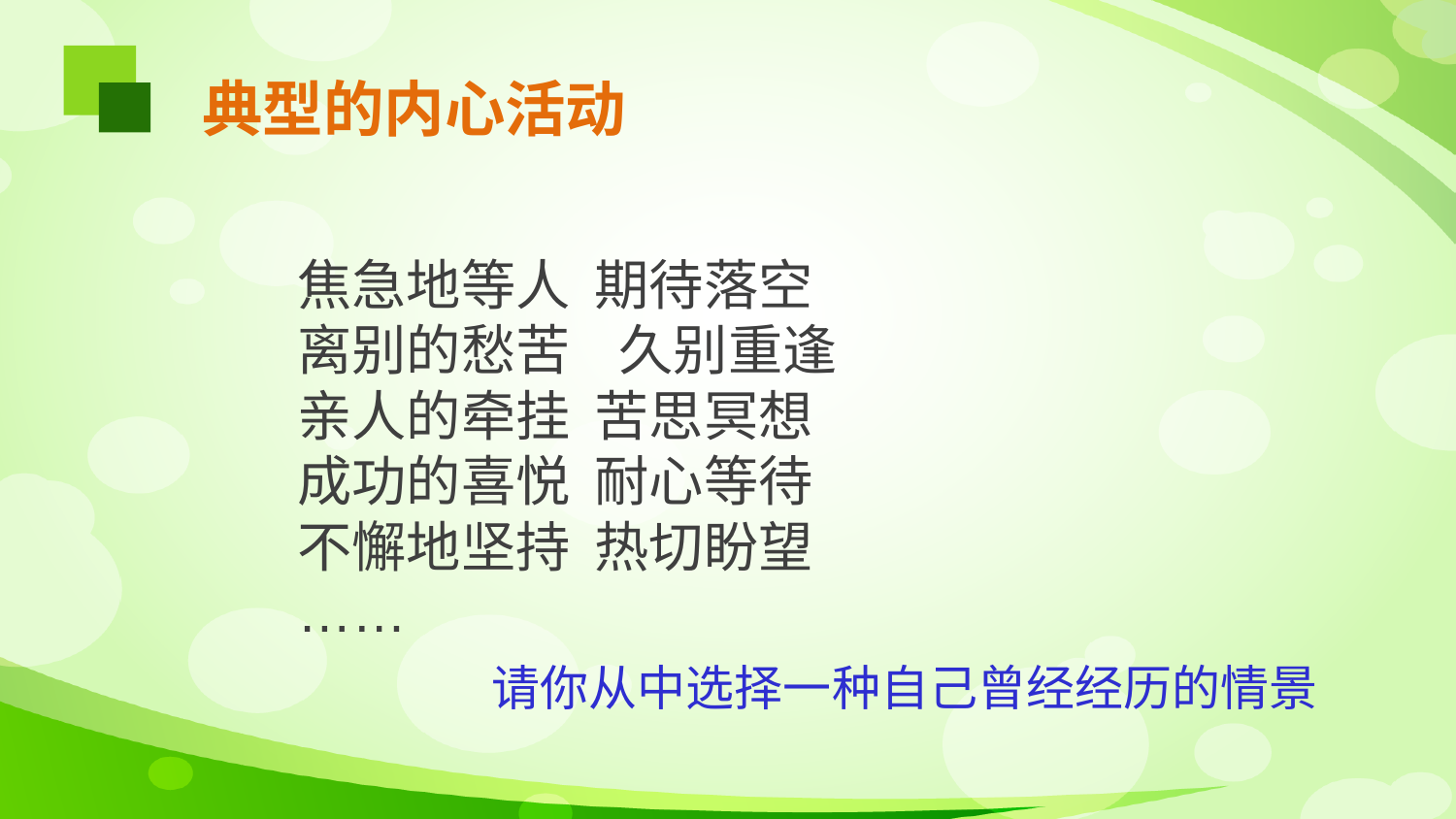

典型的内心活动

焦急地等人  期待落空
离别的愁苦    久别重逢
亲人的牵挂  苦思冥想
成功的喜悦  耐心等待
不懈地坚持  热切盼望
……
请你从中选择一种自己曾经经历的情景